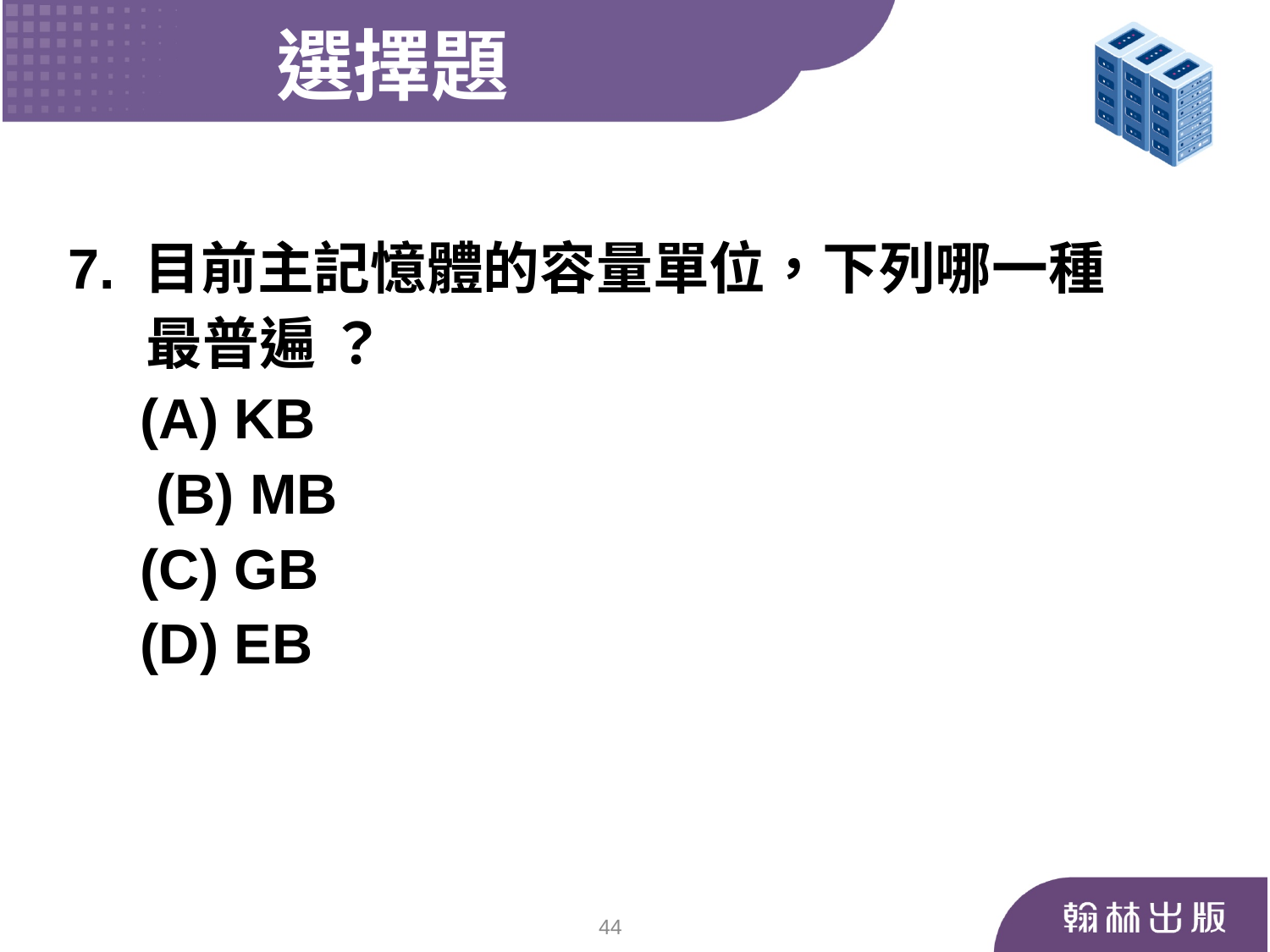

選擇題
7. 目前主記憶體的容量單位，下列哪一種
     最普遍 ？
	   (A) KB
	    (B) MB
	   (C) GB
	   (D) EB

44